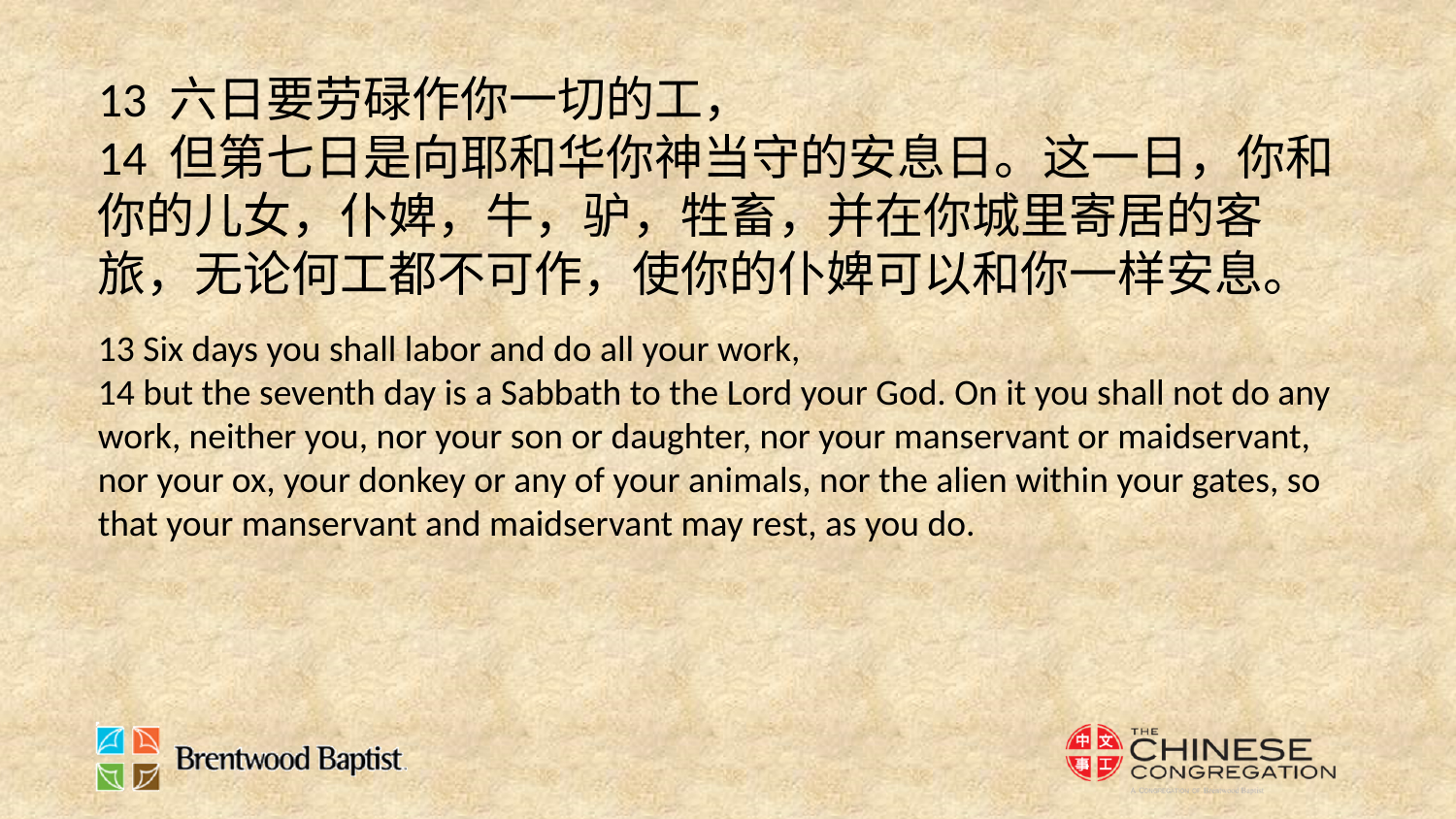

13 六日要劳碌作你一切的工，
14 但第七日是向耶和华你神当守的安息日。这一日，你和你的儿女，仆婢，牛，驴，牲畜，并在你城里寄居的客旅，无论何工都不可作，使你的仆婢可以和你一样安息。

13 Six days you shall labor and do all your work,
14 but the seventh day is a Sabbath to the Lord your God. On it you shall not do any work, neither you, nor your son or daughter, nor your manservant or maidservant, nor your ox, your donkey or any of your animals, nor the alien within your gates, so that your manservant and maidservant may rest, as you do.